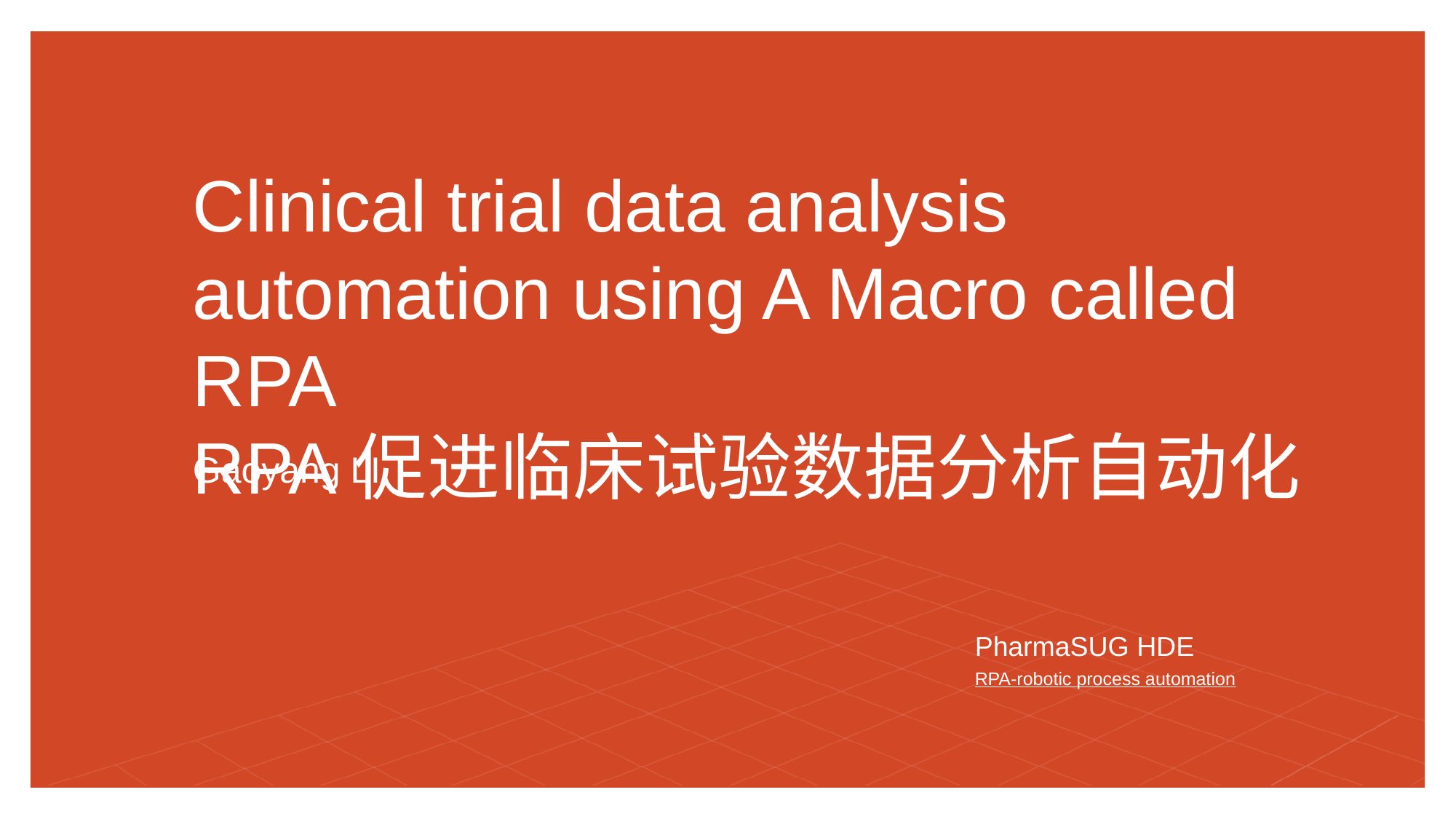

# Clinical trial data analysis automation using A Macro called RPA RPA促进临床试验数据分析自动化
Gaoyang LI
PharmaSUG HDE
RPA-robotic process automation